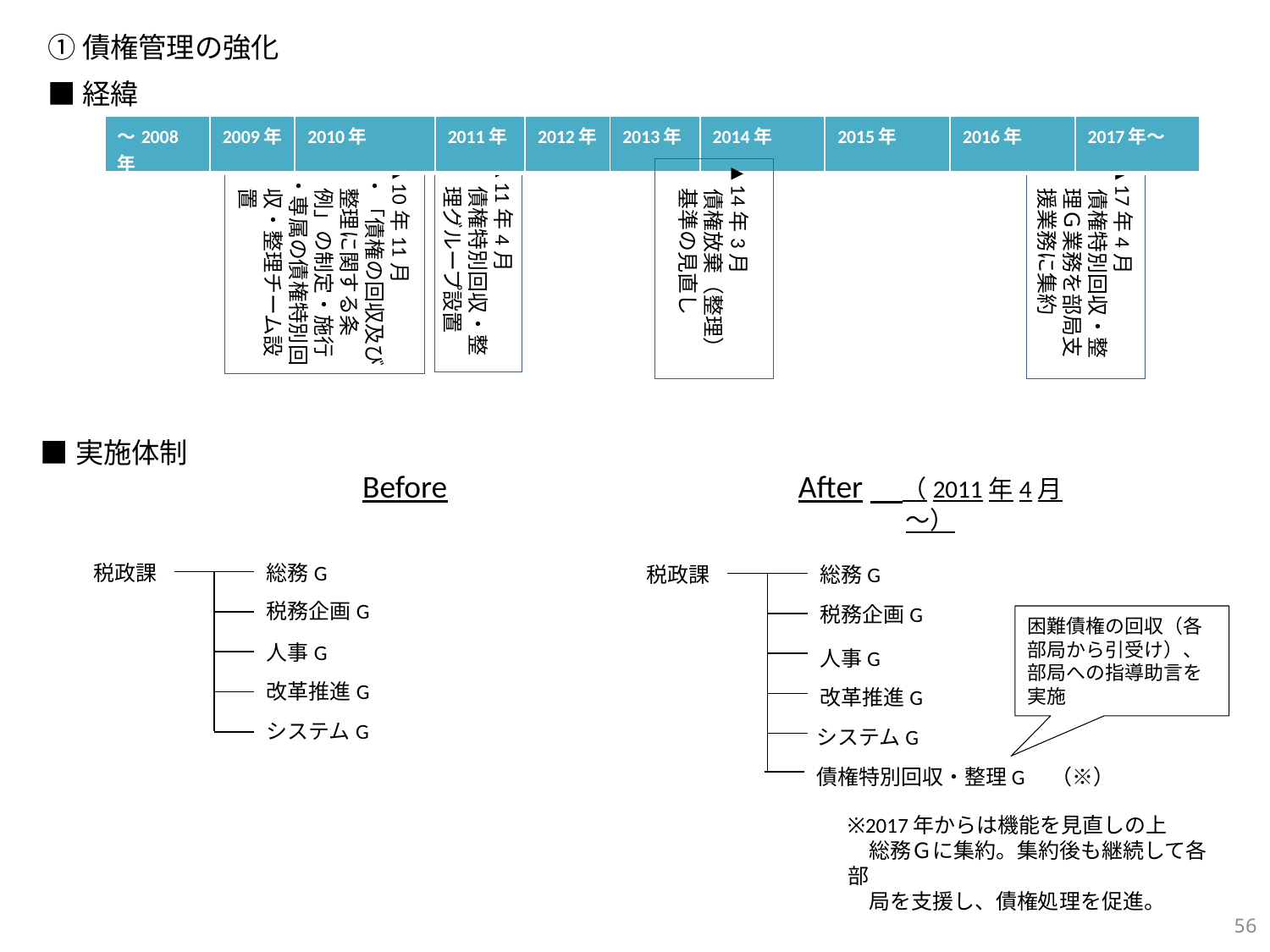

①債権管理の強化
■経緯
| ～2008年 | 2009年 | 2010年 | 2011年 | 2012年 | 2013年 | 2014年 | 2015年 | 2016年 | 2017年～ |
| --- | --- | --- | --- | --- | --- | --- | --- | --- | --- |
▲11年4月
債権特別回収・整理グループ設置
▲10年11月
・「債権の回収及び整理に関する条例」の制定・施行
・専属の債権特別回収・整理チーム設置
▲17年4月
債権特別回収・整理Ｇ業務を部局支援業務に集約
▲14年3月
債権放棄（整理）基準の見直し
■実施体制
Before
After　（2011年4月～）
税政課
総務G
税政課
総務G
税務企画G
税務企画G
人事G
人事G
改革推進G
改革推進G
システムG
システムG
債権特別回収・整理G　（※）
困難債権の回収（各部局から引受け）、部局への指導助言を実施
※2017年からは機能を見直しの上
　総務Ｇに集約。集約後も継続して各部
　局を支援し、債権処理を促進。
56